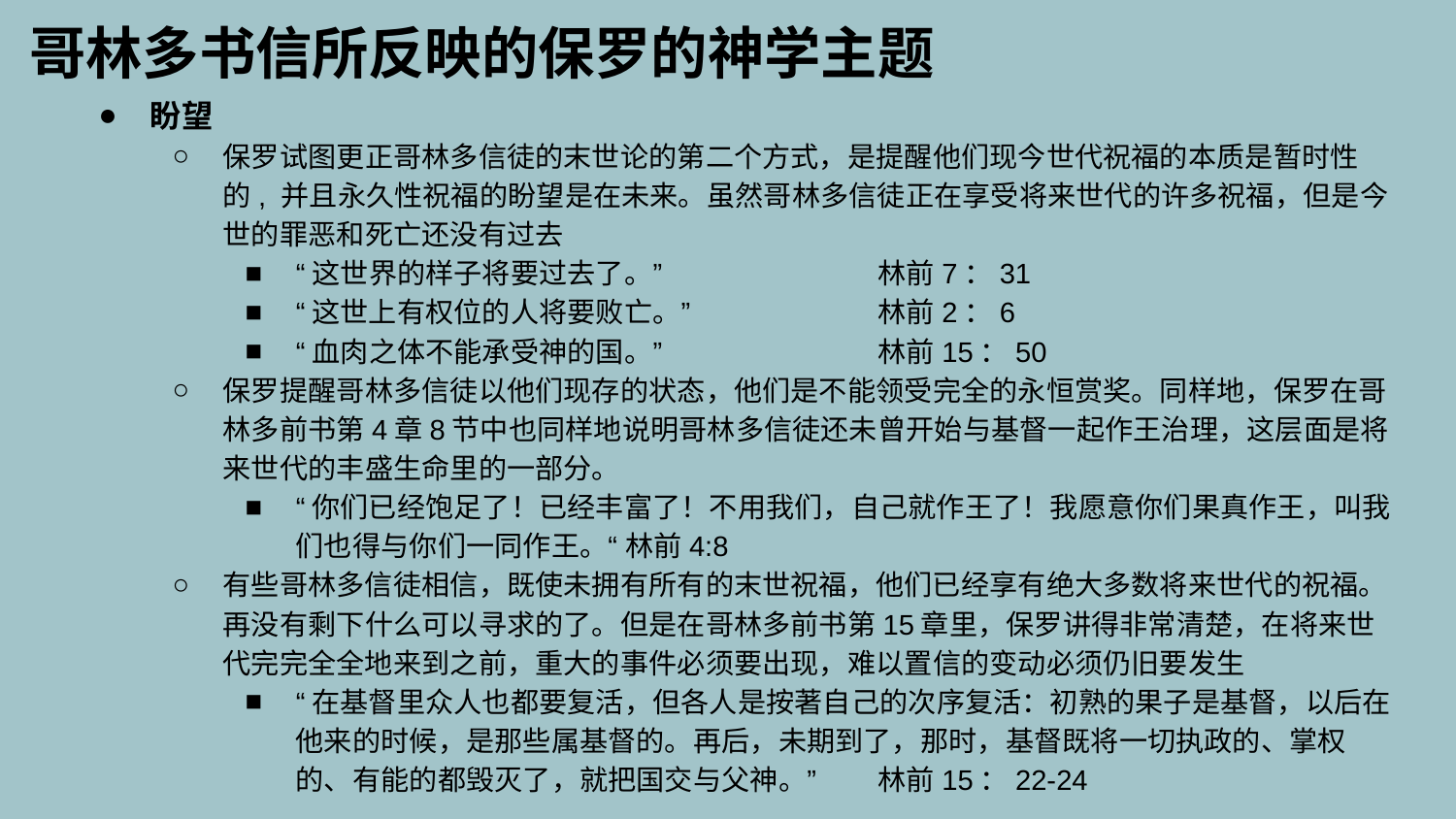

哥林多书信所反映的​​保罗的神学主题

盼望​​
保罗试图更正哥林多信徒的末世论的第二个方式，是提醒他们现今世代祝福的本质是暂时性的, 并且永久性祝福的盼望是在未来。虽然哥林多信徒正在享受将来世代的许多祝福，但是今世的罪恶和死亡还没有过去
“这世界的样子将要过去了。”		林前7：31
“这世上有权位的人将要败亡。”		林前2：6
“血肉之体不能承受神的国。”		林前15：50
保罗提醒哥林多信徒以他们现存的状态，他们是不能领受完全的永恒赏奖。同样地，保罗在哥林多前书第4章8节中也同样地说明哥林多信徒还未曾开始与基督一起作王治理，这层面是将来世代的丰盛生命里的一部分。
“你们已经饱足了！已经丰富了！不用我们，自己就作王了！我愿意你们果真作王，叫我们也得与你们一同作王。“ 林前4‬:‭8‬ ‭
有些哥林多信徒相信，既使未拥有所有的末世祝福，他们已经享有绝大多数将来世代的祝福。再没有剩下什么可以寻求的了。但是在哥林多前书第15章里，保罗讲得非常清楚，在将来世代完完全全地来到之前，重大的事件必须要出现，难以置信的变动必须仍旧要发生
“在基督里众人也都要复活，但各人是按著自己的次序复活：初熟的果子是基督，以后在他来的时候，是那些属基督的。再后，未期到了，那时，基督既将一切执政的、掌权的、有能的都毁灭了，就把国交与父神。” 	林前15：22-24